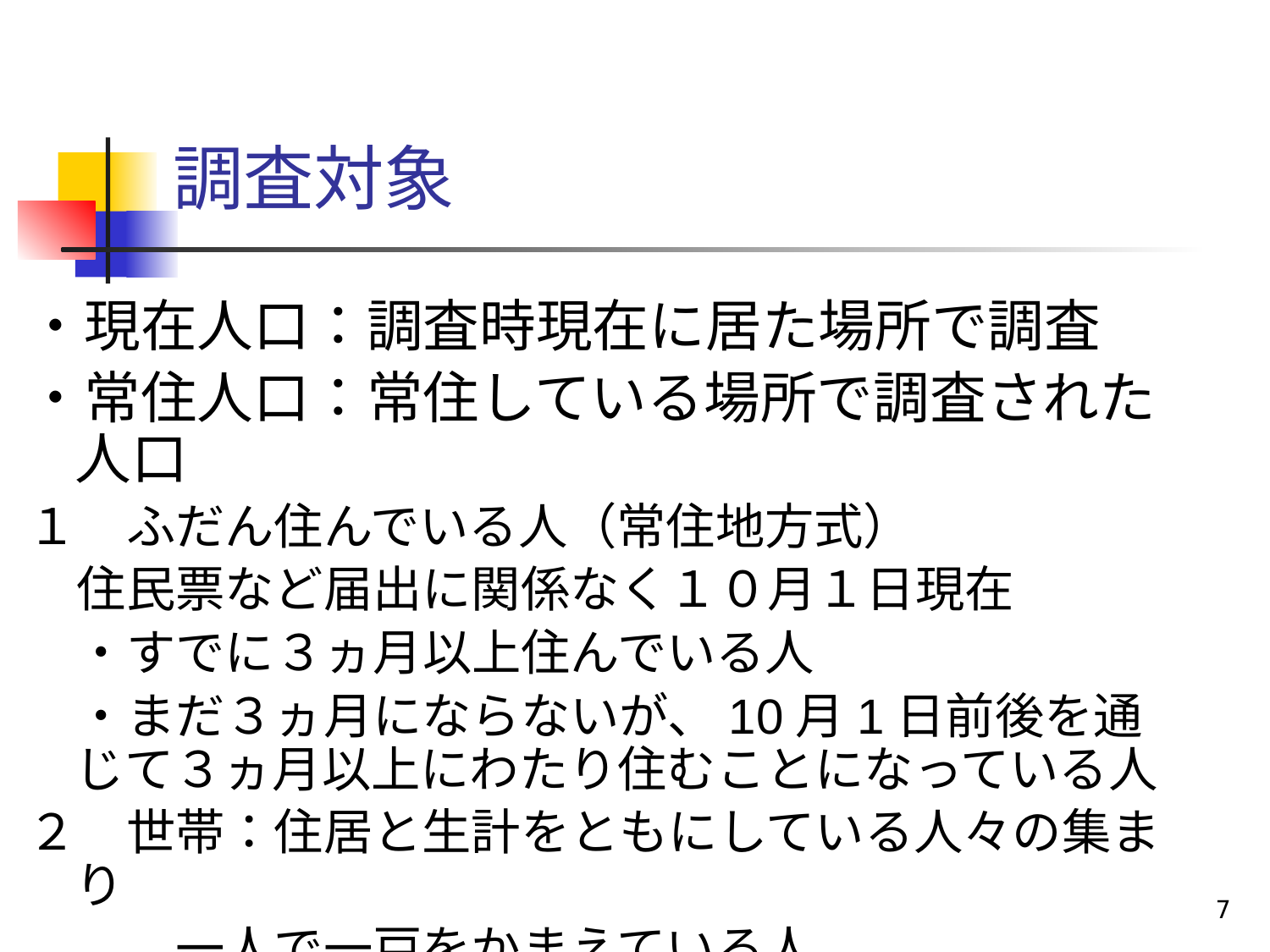

# 調査対象
・現在人口：調査時現在に居た場所で調査
・常住人口：常住している場所で調査された人口
１　ふだん住んでいる人（常住地方式）
　住民票など届出に関係なく１０月１日現在
　・すでに３ヵ月以上住んでいる人
　・まだ３ヵ月にならないが、10月1日前後を通じて３ヵ月以上にわたり住むことになっている人
２　世帯：住居と生計をともにしている人々の集まり
　　　一人で一戸をかまえている人

7